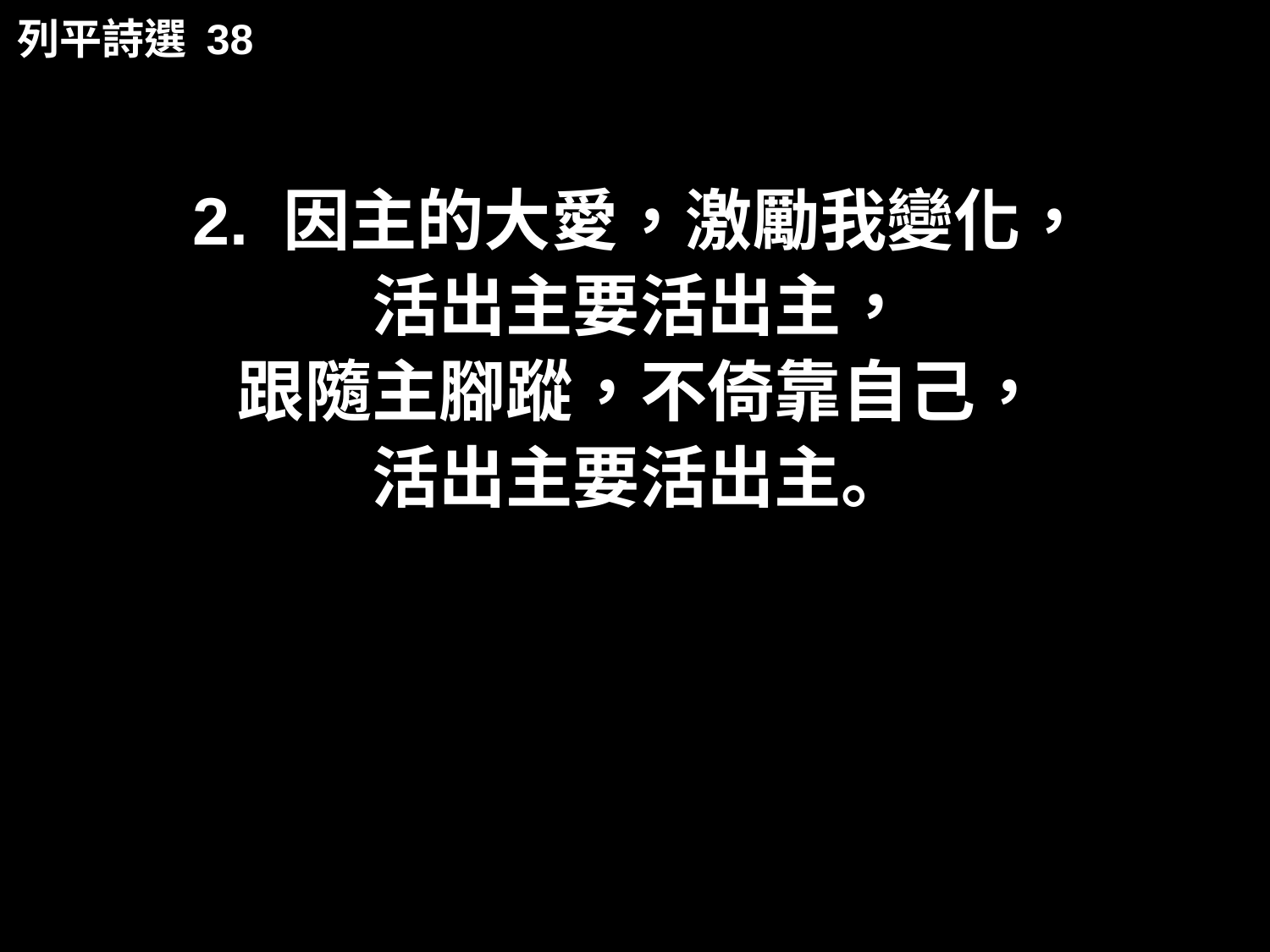

列平詩選 38
2. 因主的大愛，激勵我變化，
活出主要活出主，
跟隨主腳蹤，不倚靠自己，
活出主要活出主。